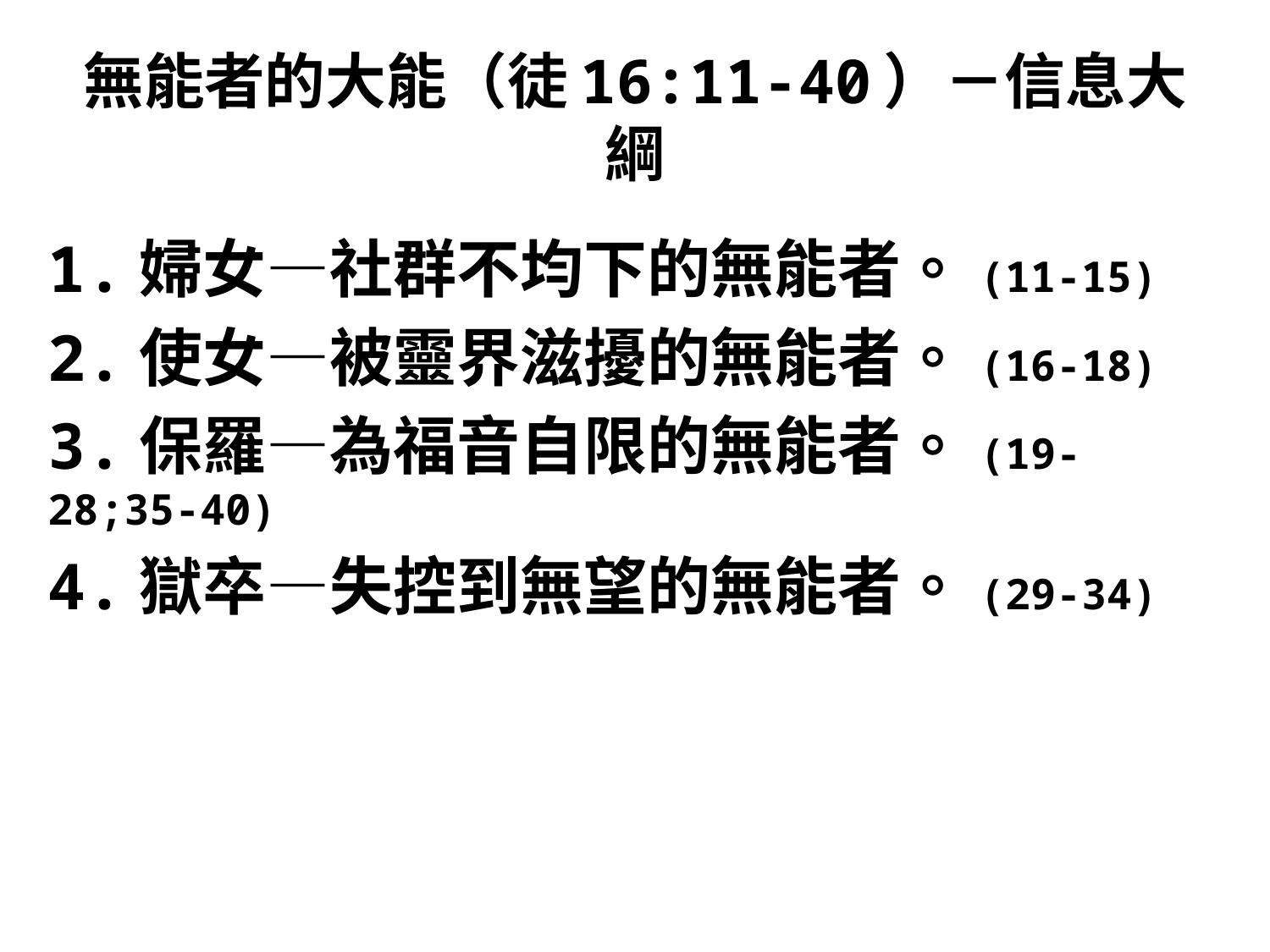

# 無能者的大能（徒16:11-40）－信息大綱
1.婦女—社群不均下的無能者。(11-15)
2.使女—被靈界滋擾的無能者。(16-18)
3.保羅—為福音自限的無能者。(19-28;35-40)
4.獄卒—失控到無望的無能者。(29-34)